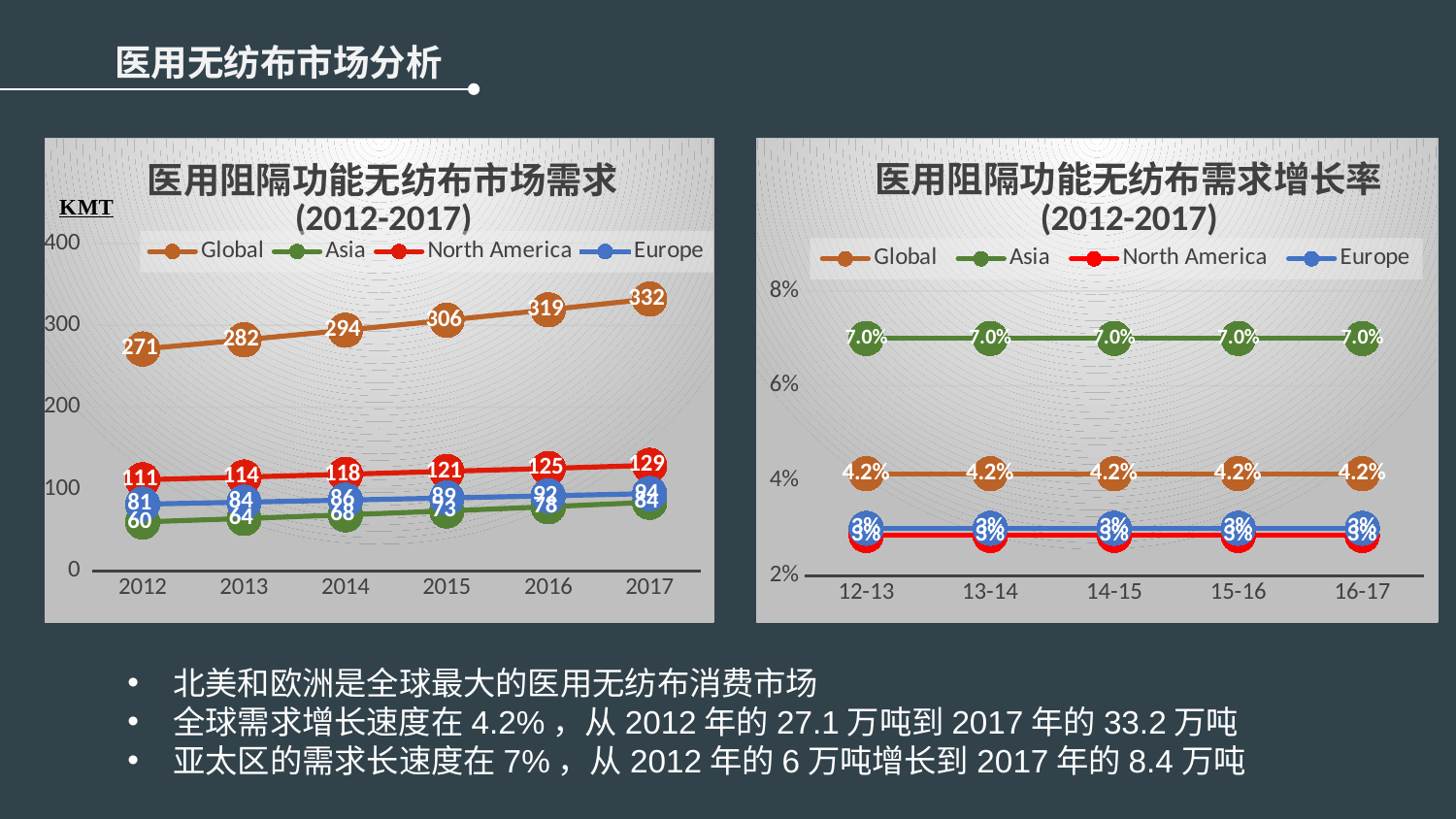

医用无纺布市场分析

### Chart: 医用阻隔功能无纺布市场需求
(2012-2017)

| Category | Global | Asia | North America | Europe |
|---|---|---|---|---|
| 2012 | 271.0 | 59.620000000000005 | 111.11 | 81.3 |
| 2013 | 282.2465 | 63.79340000000001 | 114.44330000000002 | 83.739 |
| 2014 | 293.95972975 | 68.25893799999999 | 117.87659900000001 | 86.25117 |
| 2015 | 306.15905853462516 | 73.03706366000003 | 121.41289697000002 | 88.83870509999998 |
| 2016 | 318.8646594638121 | 78.14965811619999 | 125.05528387910002 | 91.50386625299998 |
| 2017 | 332.0975428315603 | 83.62013418433399 | 128.80694239547307 | 94.24898224058997 |

### Chart: 医用阻隔功能无纺布需求增长率
(2012-2017)

| Category | Global | Asia | North America | Europe |
|---|---|---|---|---|
| 12-13 | 0.0415 | 0.07000000000000002 | 0.0285 | 0.030000000000000002 |
| 13-14 | 0.0415 | 0.07000000000000002 | 0.0285 | 0.030000000000000002 |
| 14-15 | 0.0415 | 0.07000000000000002 | 0.0285 | 0.030000000000000002 |
| 15-16 | 0.0415 | 0.07000000000000002 | 0.0285 | 0.030000000000000002 |
| 16-17 | 0.0415 | 0.07000000000000002 | 0.0285 | 0.030000000000000002 |
北美和欧洲是全球最大的医用无纺布消费市场
全球需求增长速度在4.2%，从2012年的27.1万吨到2017年的33.2万吨
亚太区的需求长速度在7%，从2012年的6万吨增长到2017年的8.4万吨